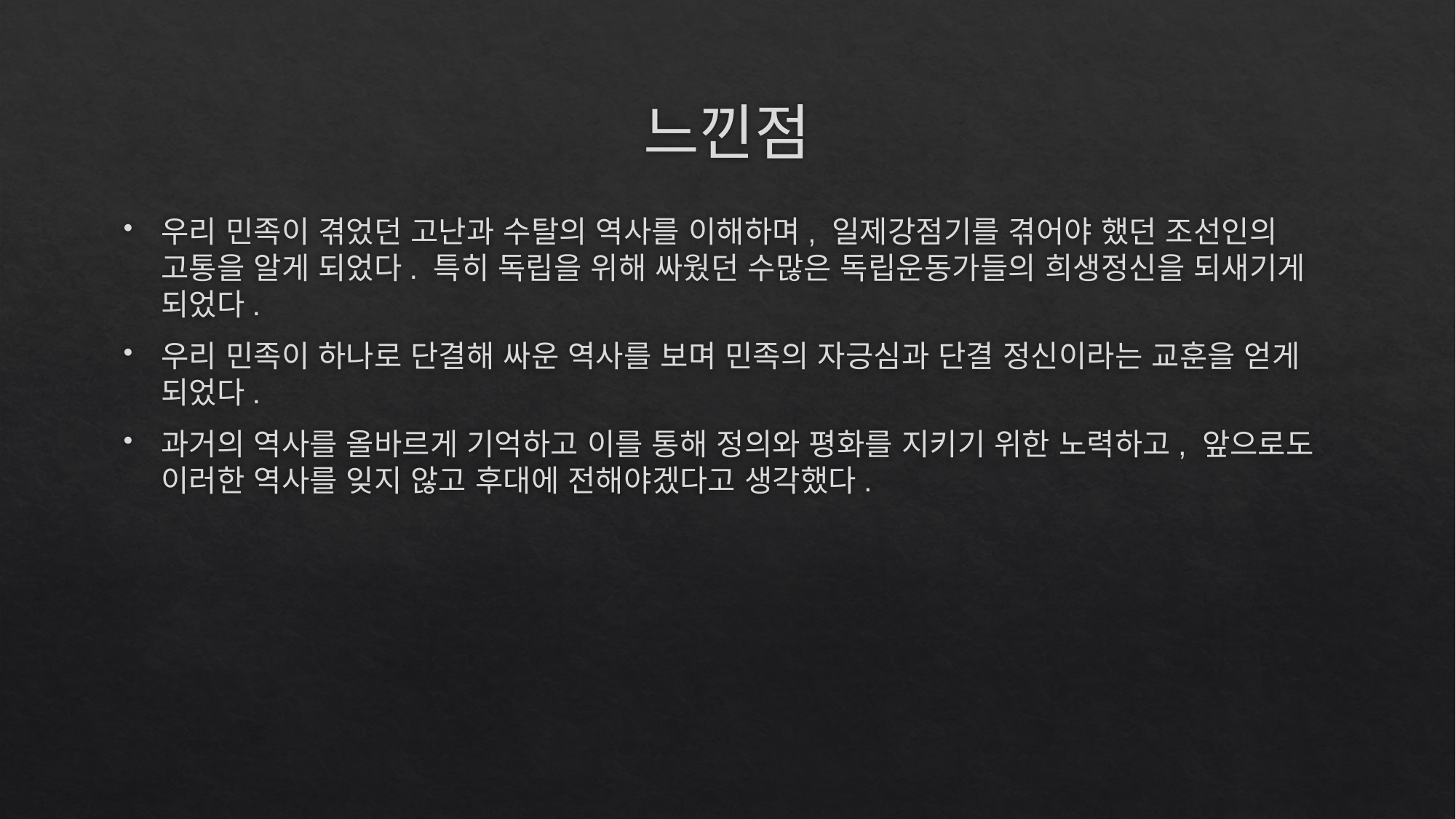

# 느낀점
우리 민족이 겪었던 고난과 수탈의 역사를 이해하며, 일제강점기를 겪어야 했던 조선인의 고통을 알게 되었다. 특히 독립을 위해 싸웠던 수많은 독립운동가들의 희생정신을 되새기게 되었다.
우리 민족이 하나로 단결해 싸운 역사를 보며 민족의 자긍심과 단결 정신이라는 교훈을 얻게 되었다.
과거의 역사를 올바르게 기억하고 이를 통해 정의와 평화를 지키기 위한 노력하고, 앞으로도 이러한 역사를 잊지 않고 후대에 전해야겠다고 생각했다.